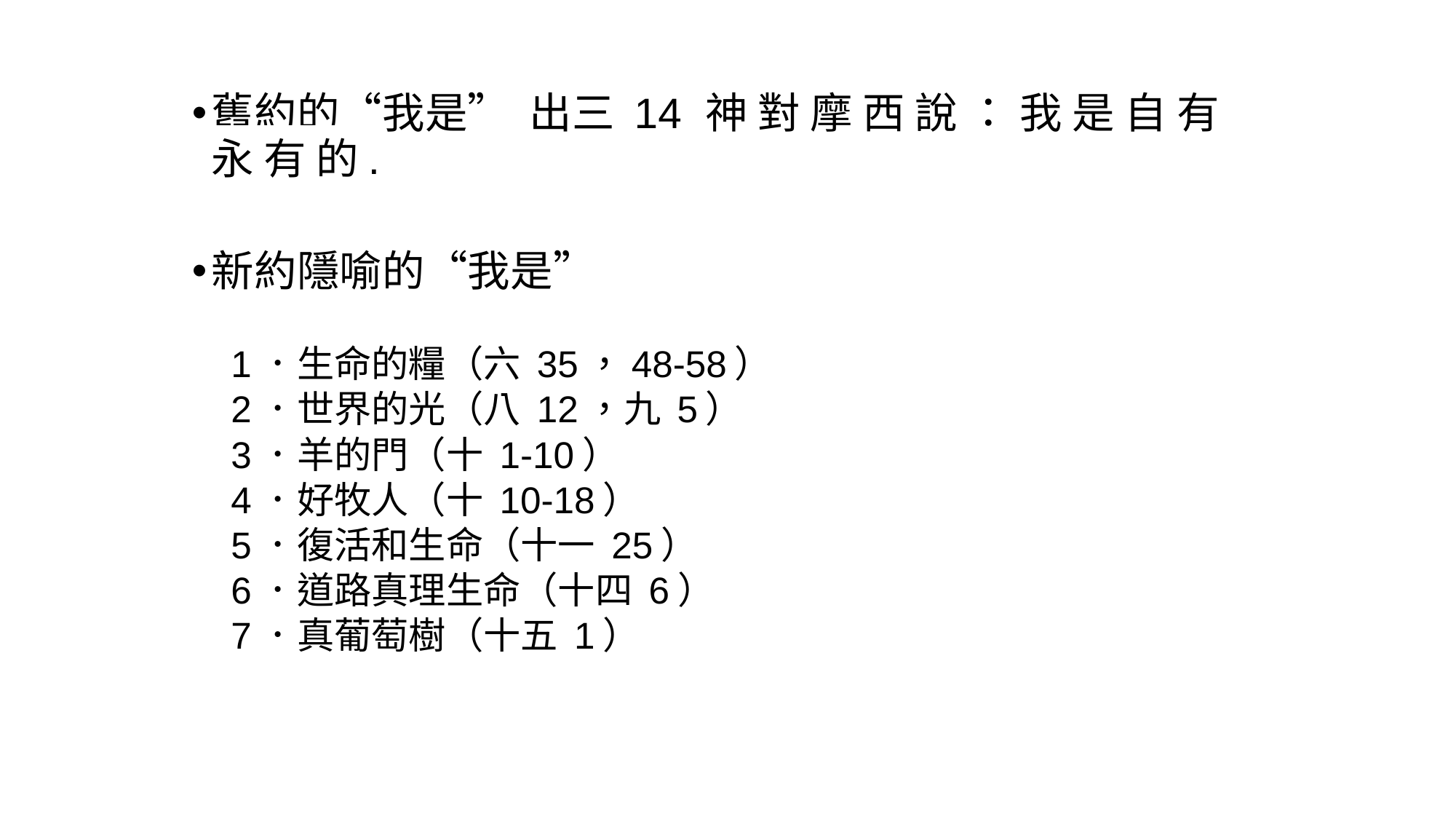

舊約的“我是”  出三 14  神 對 摩 西 說 ： 我 是 自 有 永 有 的.

新約隱喻的“我是”

1．生命的糧（六 35，48-58）
2．世界的光（八 12，九 5）
3．羊的門（十 1-10）
4．好牧人（十 10-18）
5．復活和生命（十一 25）
6．道路真理生命（十四 6）
7．真葡萄樹（十五 1）